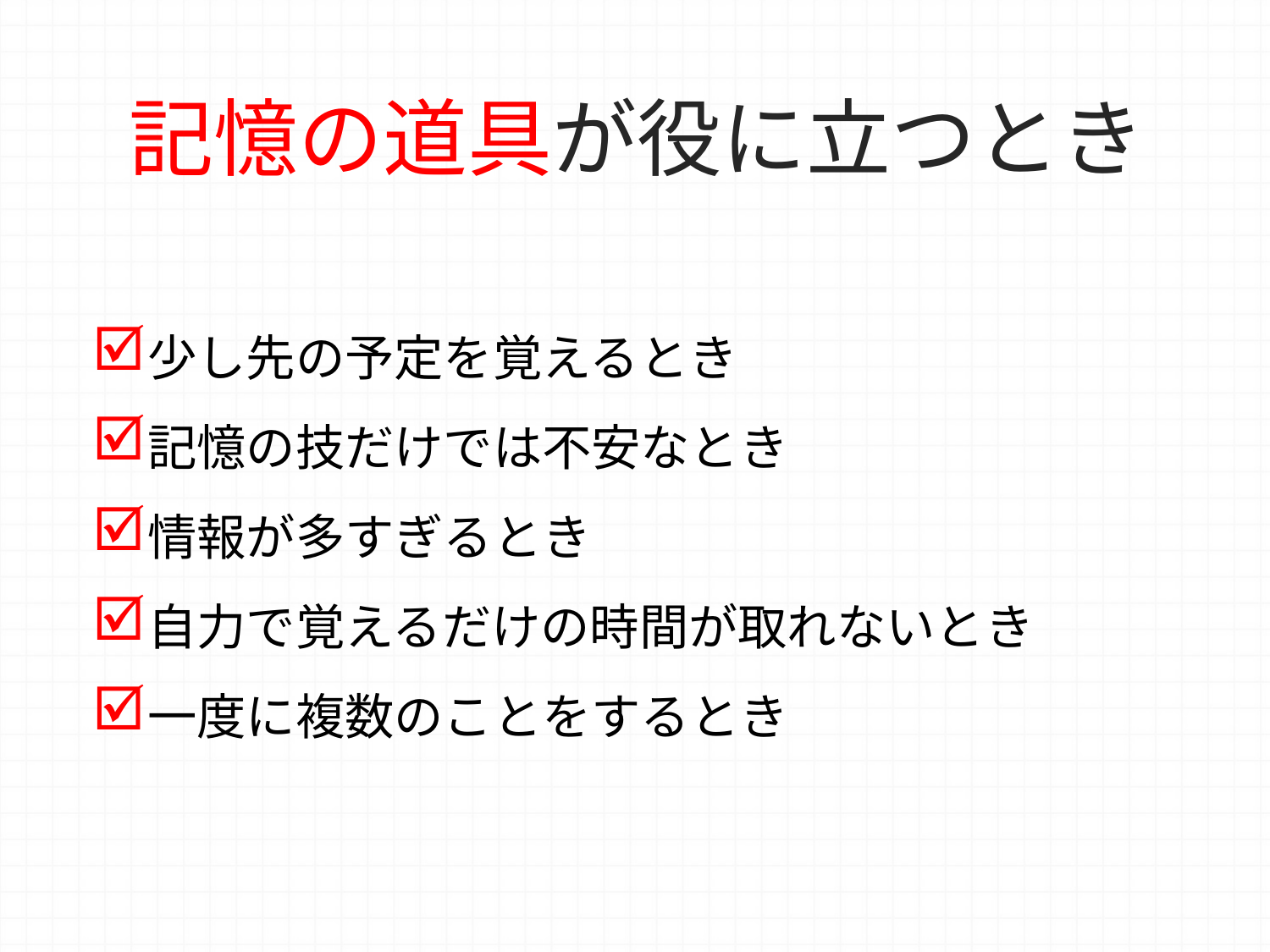

# 記憶の道具が役に立つとき
少し先の予定を覚えるとき
記憶の技だけでは不安なとき
情報が多すぎるとき
自力で覚えるだけの時間が取れないとき
一度に複数のことをするとき

35